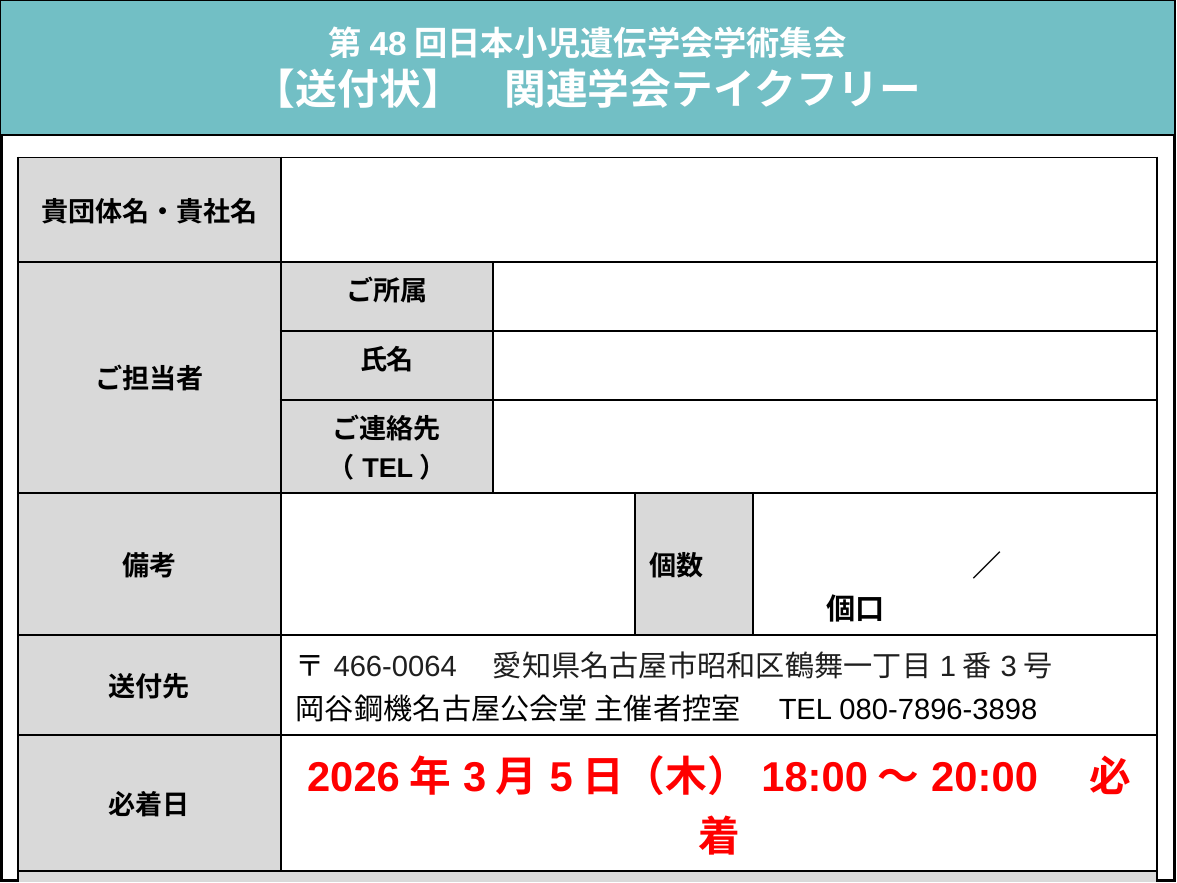

第48回日本小児遺伝学会学術集会
【送付状】　関連学会テイクフリー
| 貴団体名・貴社名 |  |  |  |  |
| --- | --- | --- | --- | --- |
| ご担当者 | ご所属 |  |  |  |
|  | 氏名 |  |  |  |
|  | ご連絡先（TEL） |  |  |  |
| 備考 |  |  | 個数 | ／　　　　　　個口 |
| 送付先 | 〒466-0064　愛知県名古屋市昭和区鶴舞一丁目1番3号 岡谷鋼機名古屋公会堂 主催者控室　TEL 080-7896-3898 |  |  |  |
| 必着日 | 2026年3月5日（木）18:00～20:00　必着 |  |  |  |
| ※必要事項を全てご記入の上、必ず荷物側面の見えやすい場所に全ての荷物に貼付してください。 ※本送付状はカラーで印刷をお願いします。 |  |  |  |  |